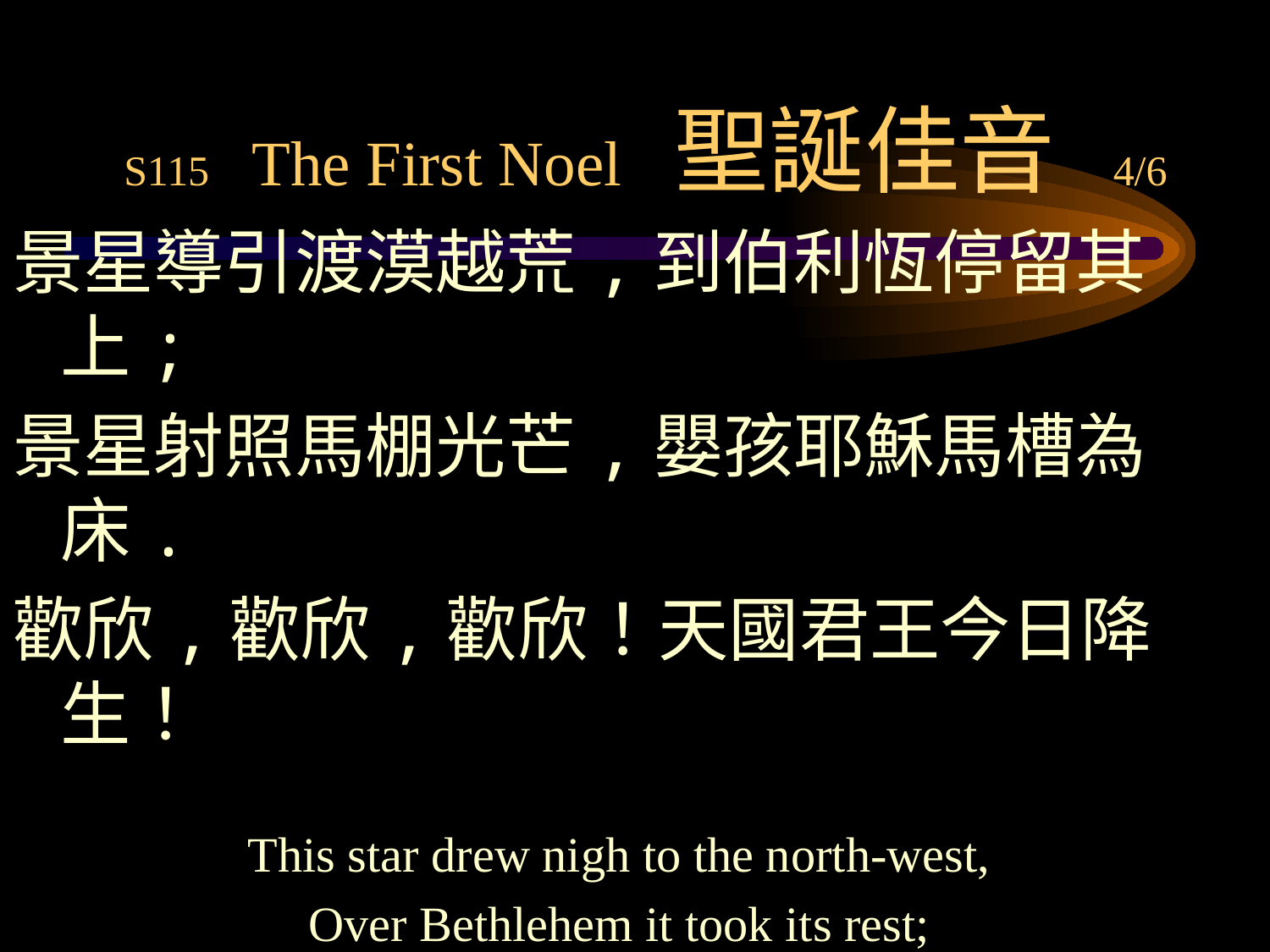

# S115    The First Noel   聖誕佳音     4/6
景星導引渡漠越荒,到伯利恆停留其上;
景星射照馬棚光芒,嬰孩耶穌馬槽為床.
歡欣,歡欣,歡欣！天國君王今日降生！

This star drew nigh to the north-west,
Over Bethlehem it took its rest;
And there it did both stop and stay,
Right over the place where Jesus lay.
Noel! Noel! Noel! Noel! Born is the King of Israel!